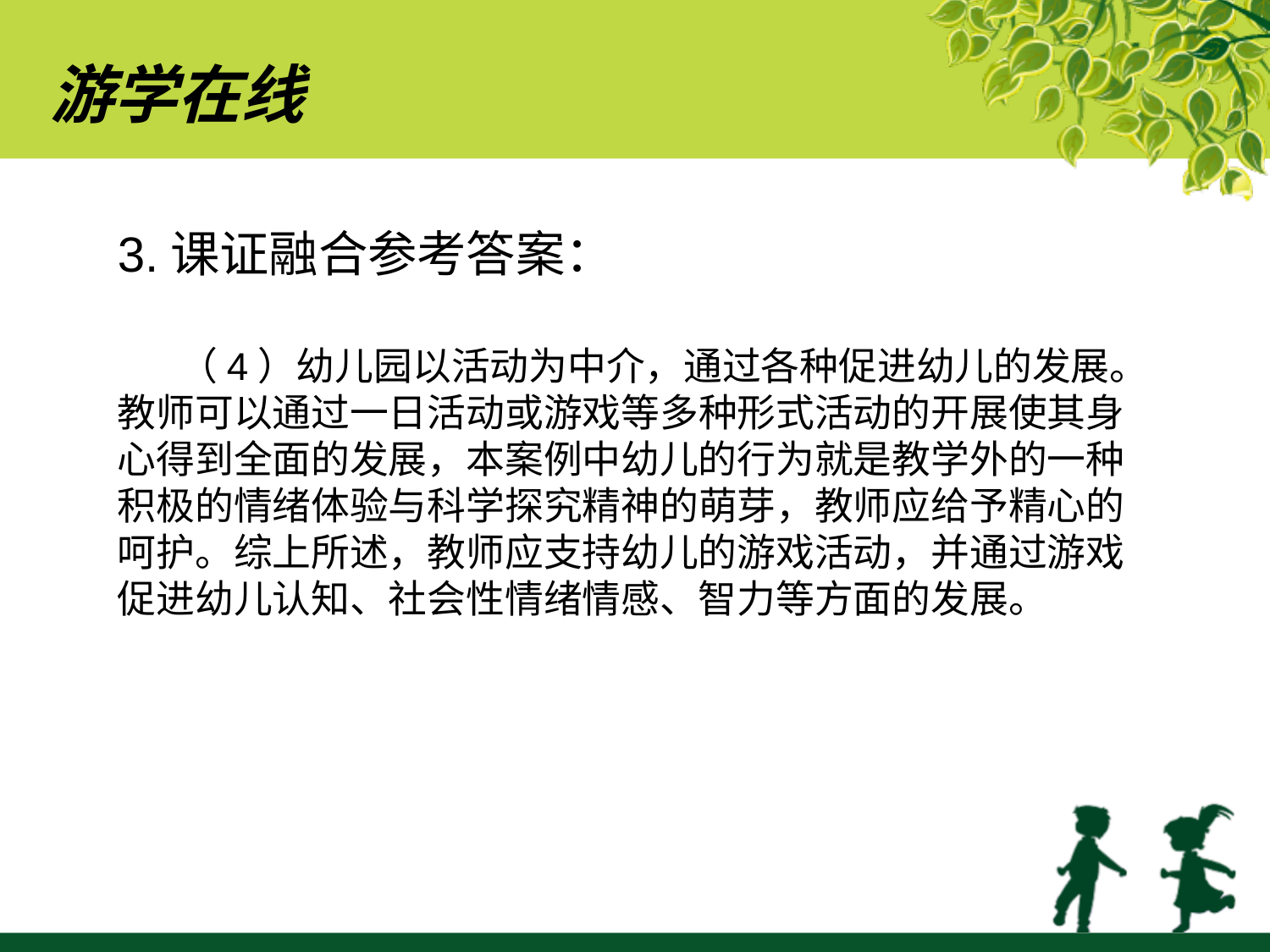

游学在线
3.课证融合参考答案：

      （4）幼儿园以活动为中介，通过各种促进幼儿的发展。教师可以通过一日活动或游戏等多种形式活动的开展使其身心得到全面的发展，本案例中幼儿的行为就是教学外的一种积极的情绪体验与科学探究精神的萌芽，教师应给予精心的呵护。综上所述，教师应支持幼儿的游戏活动，并通过游戏促进幼儿认知、社会性情绪情感、智力等方面的发展。